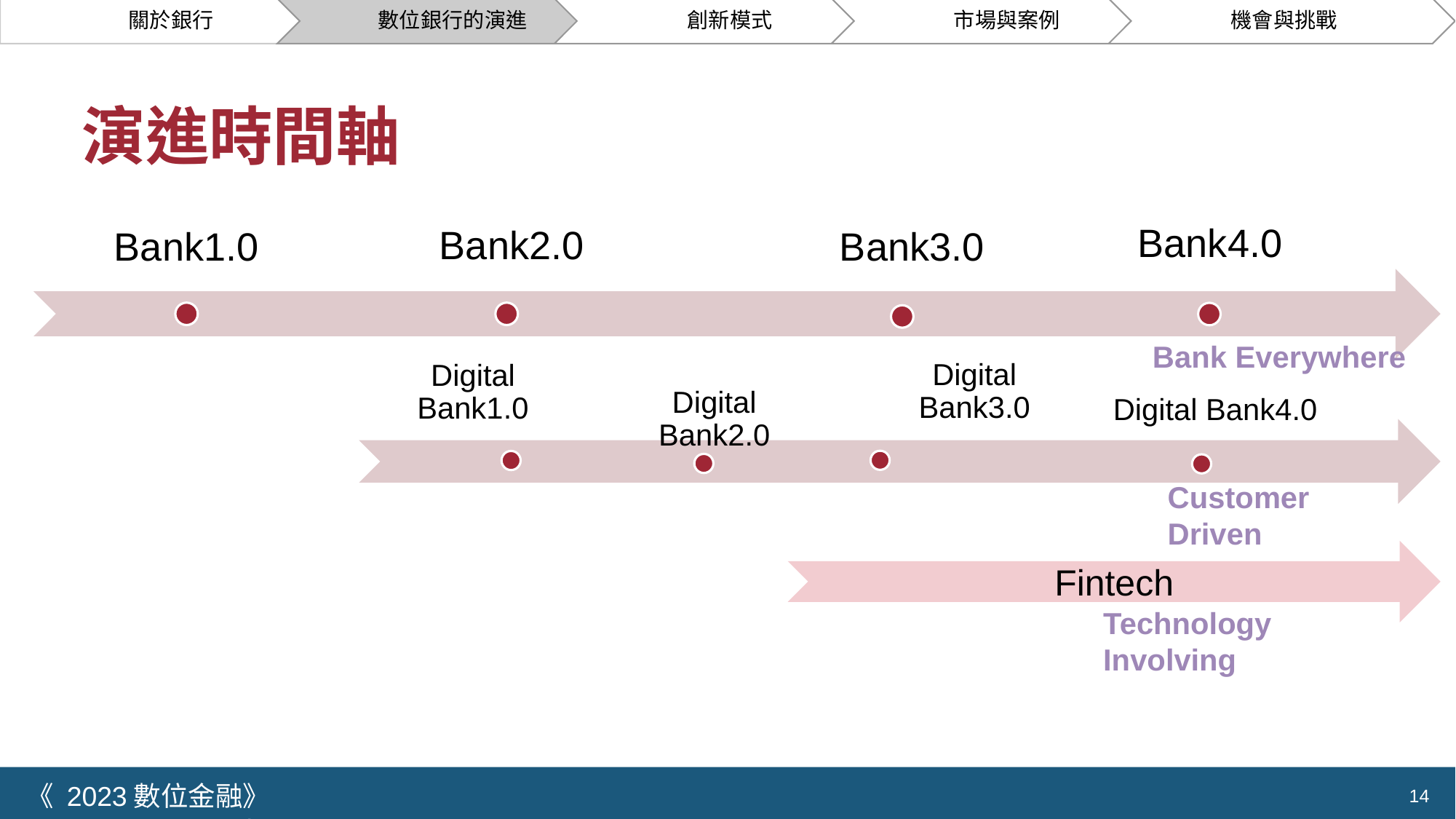

關於銀行

數位銀行的演進

創新模式

市場與案例

機會與挑戰
# 演進時間軸

Bank1.0

Bank3.0

Bank4.0

Bank2.0

Bank Everywhere

Digital Bank1.0

Digital Bank2.0

Digital Bank4.0

Digital Bank3.0

Customer Driven
Fintech
Technology Involving
《 2023數位金融》                                                                                                                                             	NYCU.IIM.IEBI Lab
14